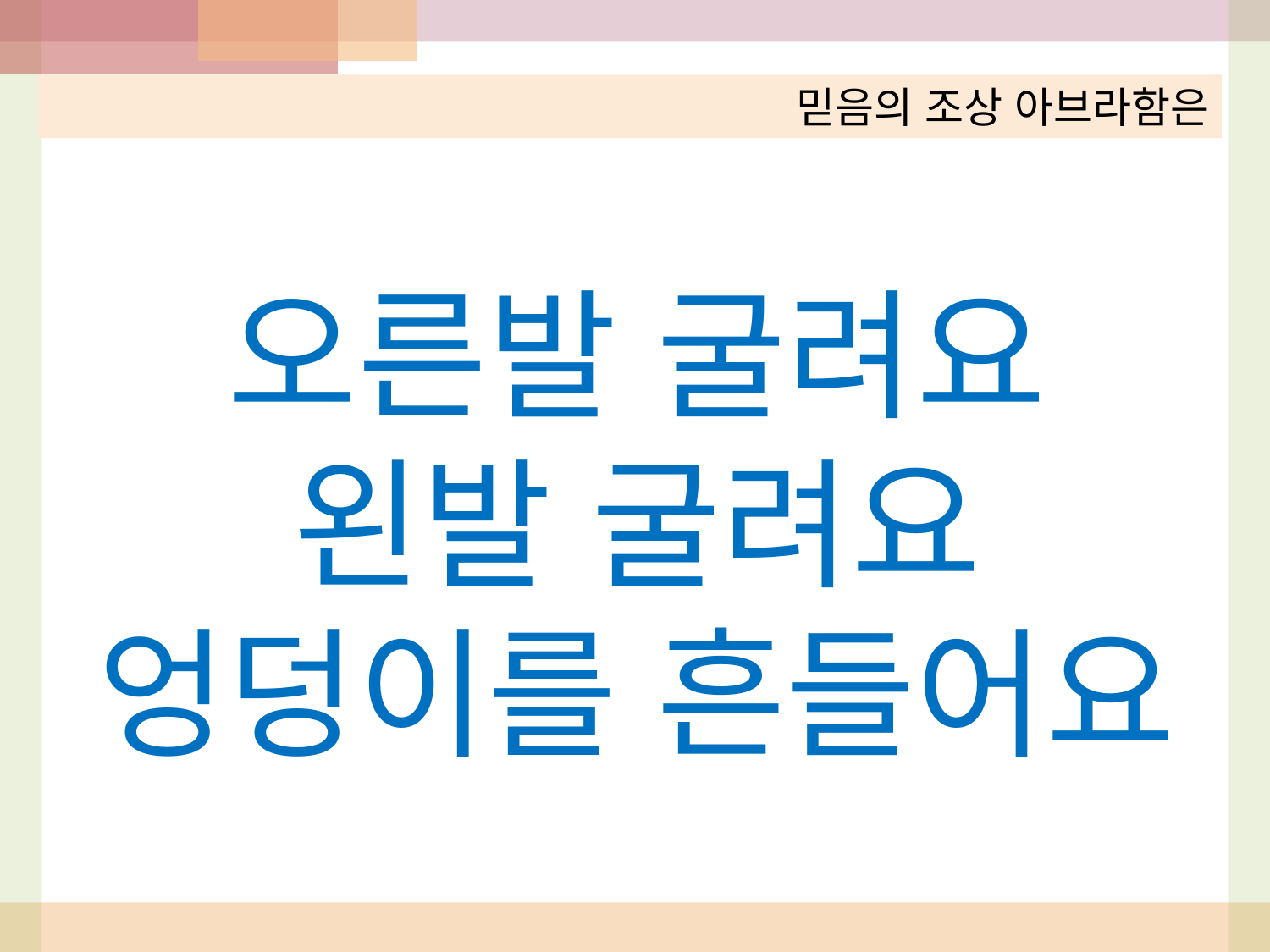

믿음의 조상 아브라함은
오른발 굴려요
왼발 굴려요
엉덩이를 흔들어요